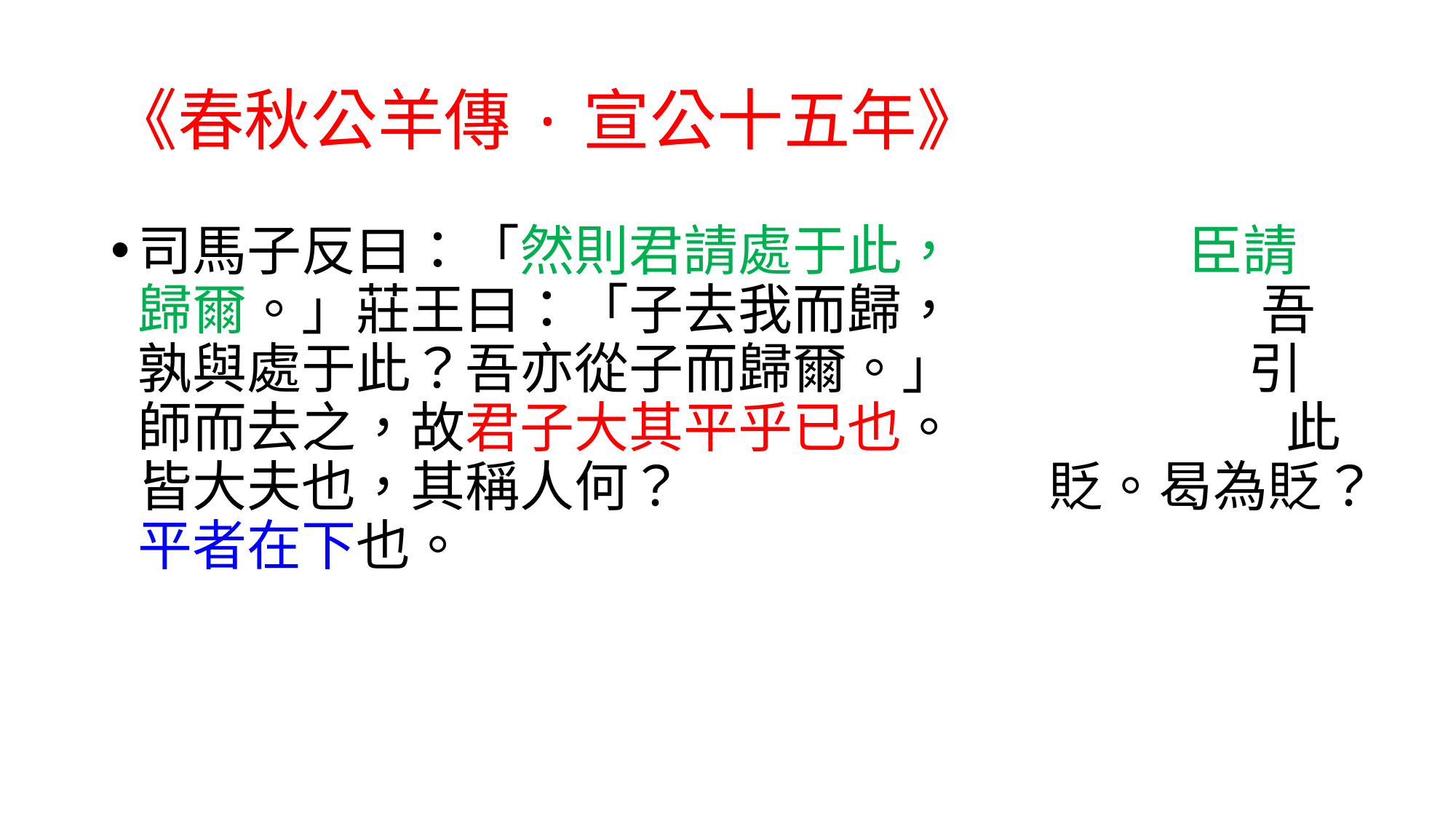

# 《春秋公羊傳·宣公十五年》
司馬子反曰：「然則君請處于此，                   臣請歸爾。」莊王曰：「子去我而歸，                         吾孰與處于此？吾亦從子而歸爾。」                        引師而去之，故君子大其平乎已也。                           此皆大夫也，其稱人何？                              貶。曷為貶？平者在下也。